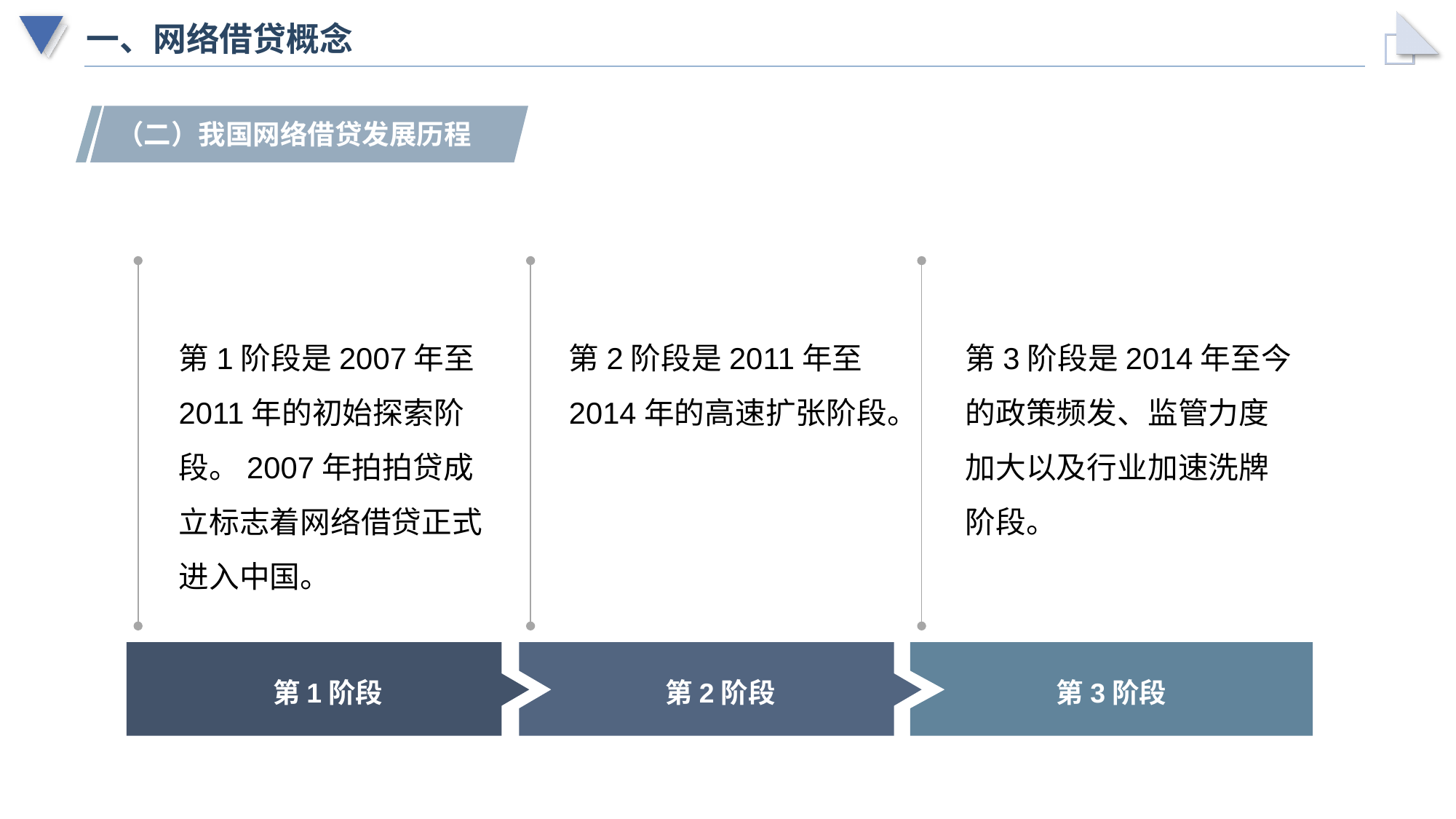

# 一、网络借贷概念

（二）我国网络借贷发展历程
第1阶段是2007年至2011年的初始探索阶段。2007年拍拍贷成立标志着网络借贷正式进入中国。
第2阶段是2011年至2014年的高速扩张阶段。
第3阶段是2014年至今的政策频发、监管力度加大以及行业加速洗牌阶段。
第1阶段
第2阶段
第3阶段